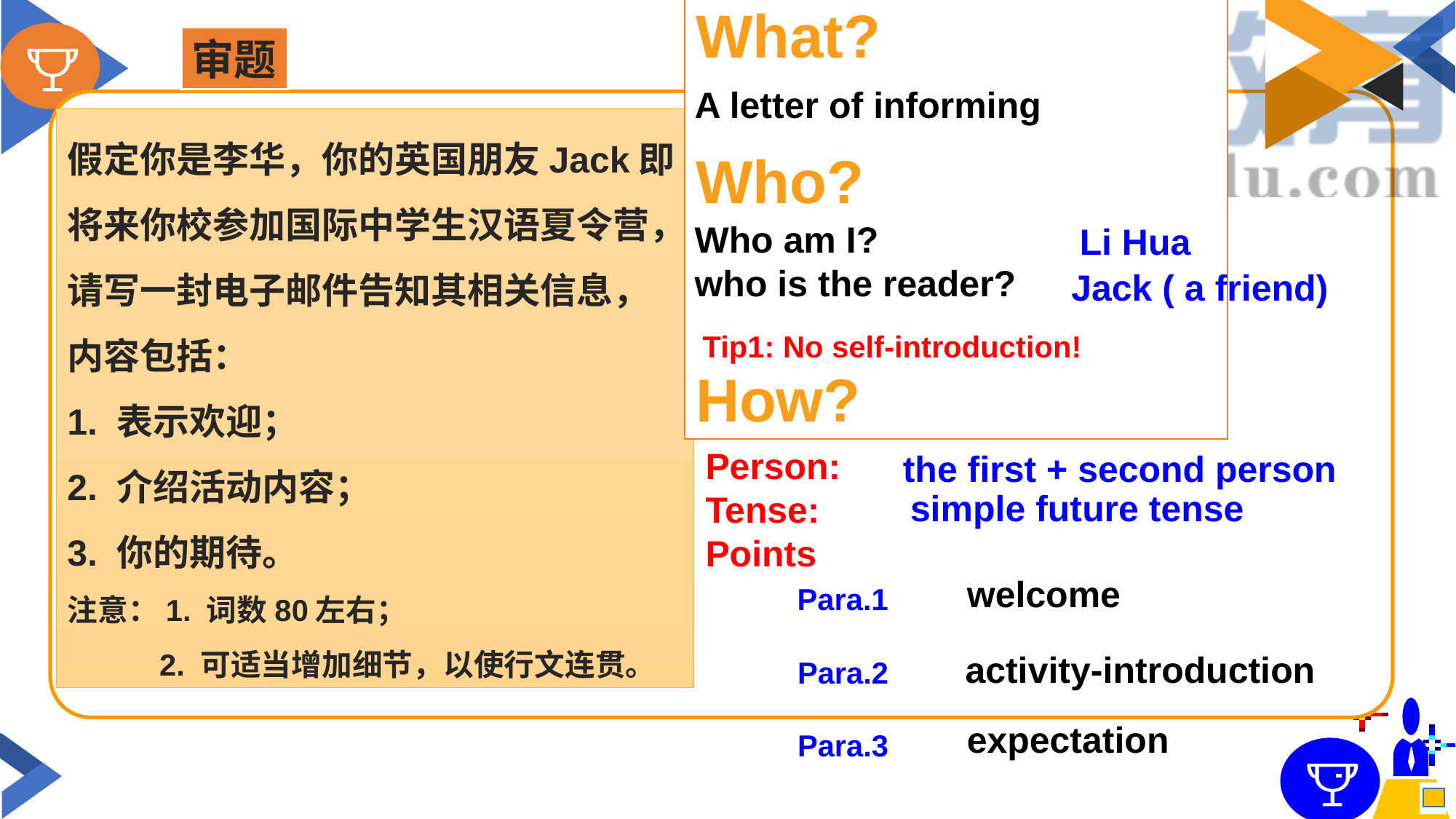

What?

Who?

How?

审题
A letter of informing
假定你是李华，你的英国朋友Jack即将来你校参加国际中学生汉语夏令营，请写一封电子邮件告知其相关信息，内容包括：
1. 表示欢迎；
2. 介绍活动内容；
3. 你的期待。
注意：1. 词数80左右；
           2. 可适当增加细节，以使行文连贯。
Who am I?
who is the reader?
Li Hua
Jack ( a friend)
Tip1: No self-introduction!
Person:
Tense:
Points
         Para.1

           Para.2

           Para.3

the first + second person
simple future tense
welcome
activity-introduction
expectation